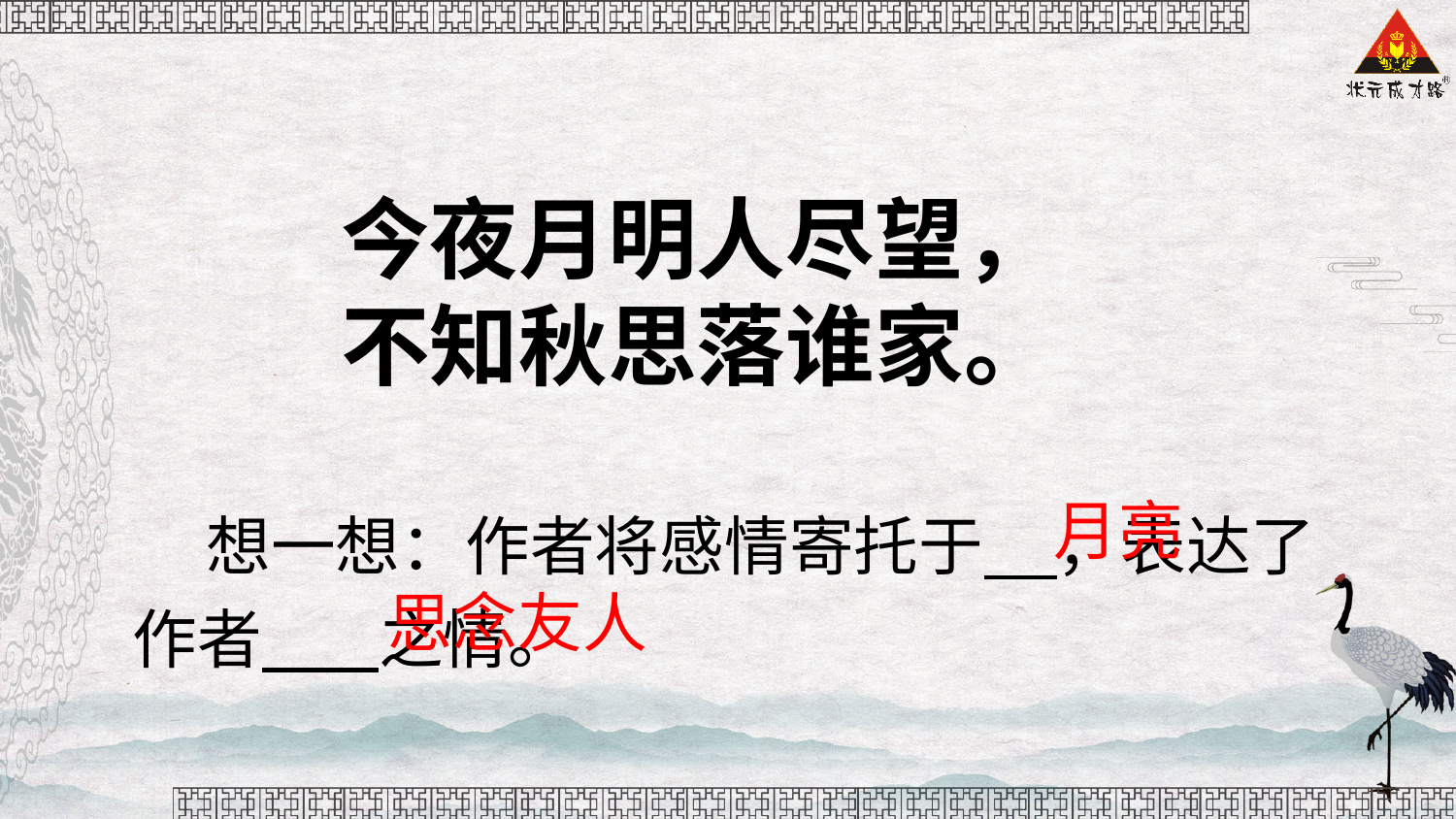

今夜月明人尽望，
不知秋思落谁家。
    想一想：作者将感情寄托于     ，表达了作者        之情。
月亮
思念友人